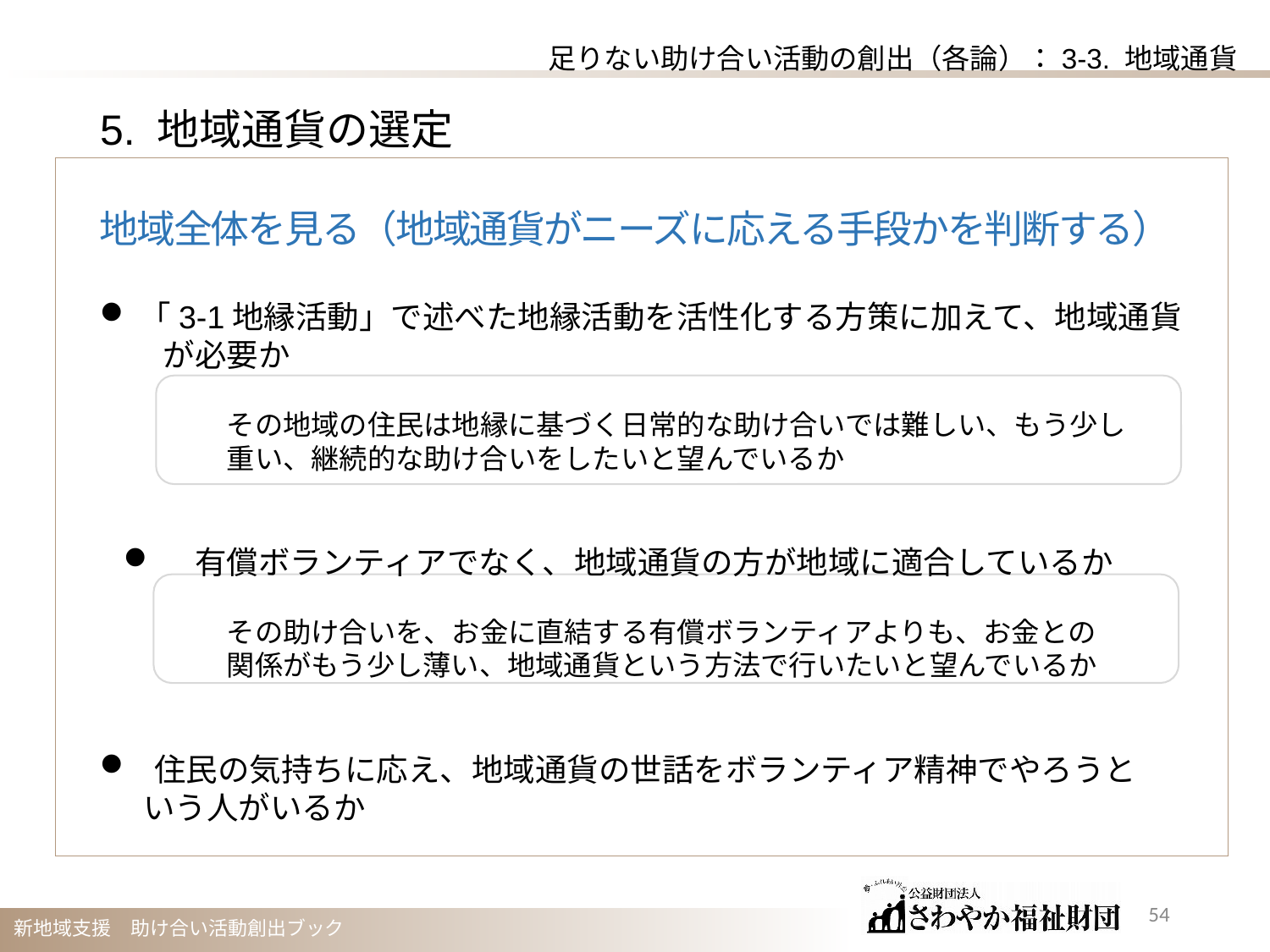

足りない助け合い活動の創出（各論）：3-3. 地域通貨
5. 地域通貨の選定

地域全体を見る（地域通貨がニーズに応える手段かを判断する）

「3-1地縁活動」で述べた地縁活動を活性化する方策に加えて、地域通貨
　　が必要か
その地域の住民は地縁に基づく日常的な助け合いでは難しい、もう少し
重い、継続的な助け合いをしたいと望んでいるか

　有償ボランティアでなく、地域通貨の方が地域に適合しているか
その助け合いを、お金に直結する有償ボランティアよりも、お金との
関係がもう少し薄い、地域通貨という方法で行いたいと望んでいるか

 住民の気持ちに応え、地域通貨の世話をボランティア精神でやろうと
     いう人がいるか

54